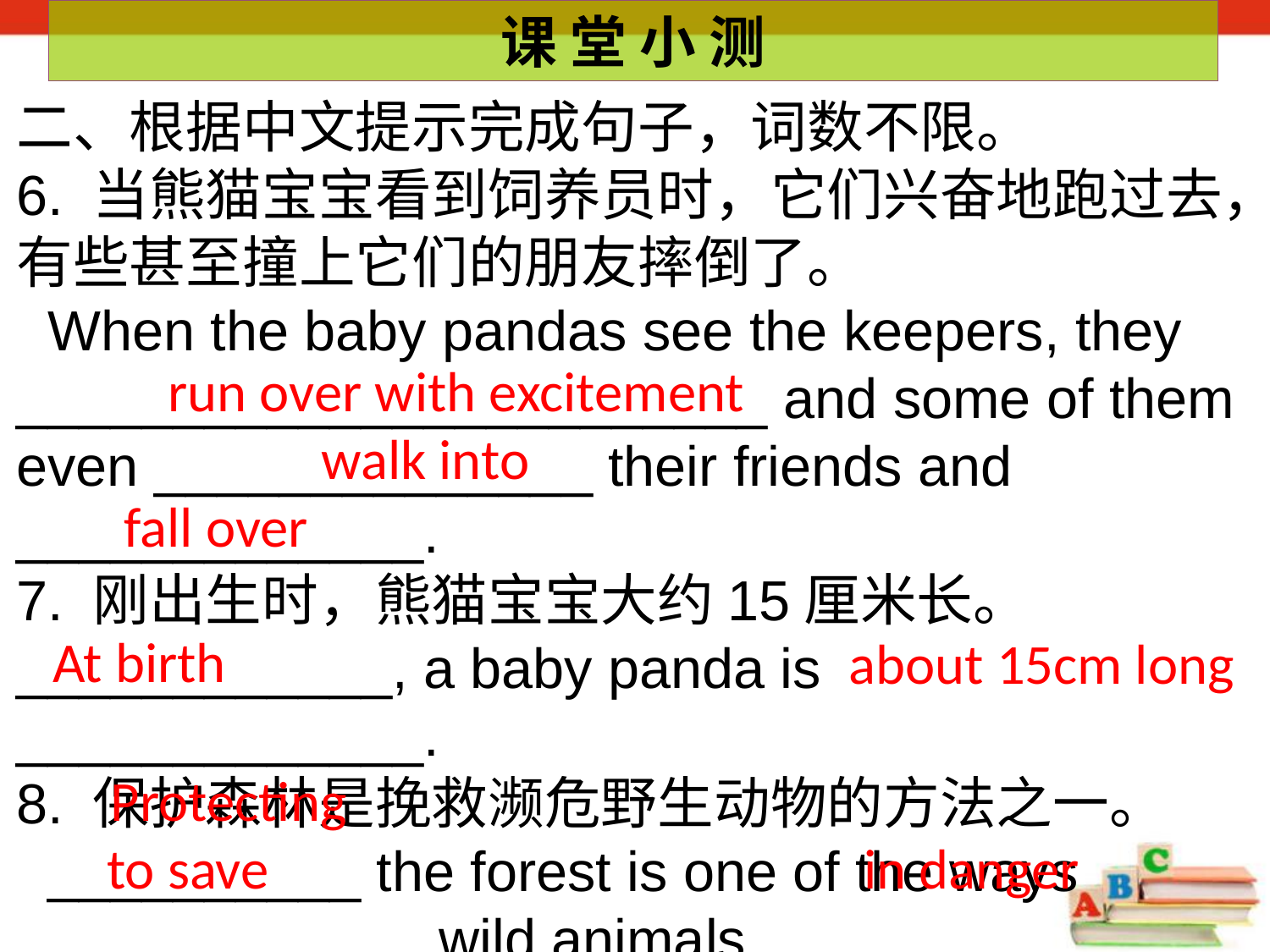

课 堂 小 测
二、根据中文提示完成句子，词数不限。
6. 当熊猫宝宝看到饲养员时，它们兴奋地跑过去，有些甚至撞上它们的朋友摔倒了。
  When the baby pandas see the keepers, they ________________________ and some of them even ______________ their friends and _____________.
7. 刚出生时，熊猫宝宝大约15厘米长。
____________, a baby panda is _____________.
8. 保护森林是挽救濒危野生动物的方法之一。
  __________ the forest is one of the ways _____________ wild animals _______________.
run over with excitement
walk into
fall over
At birth
about 15cm long
Protecting
to save
in danger